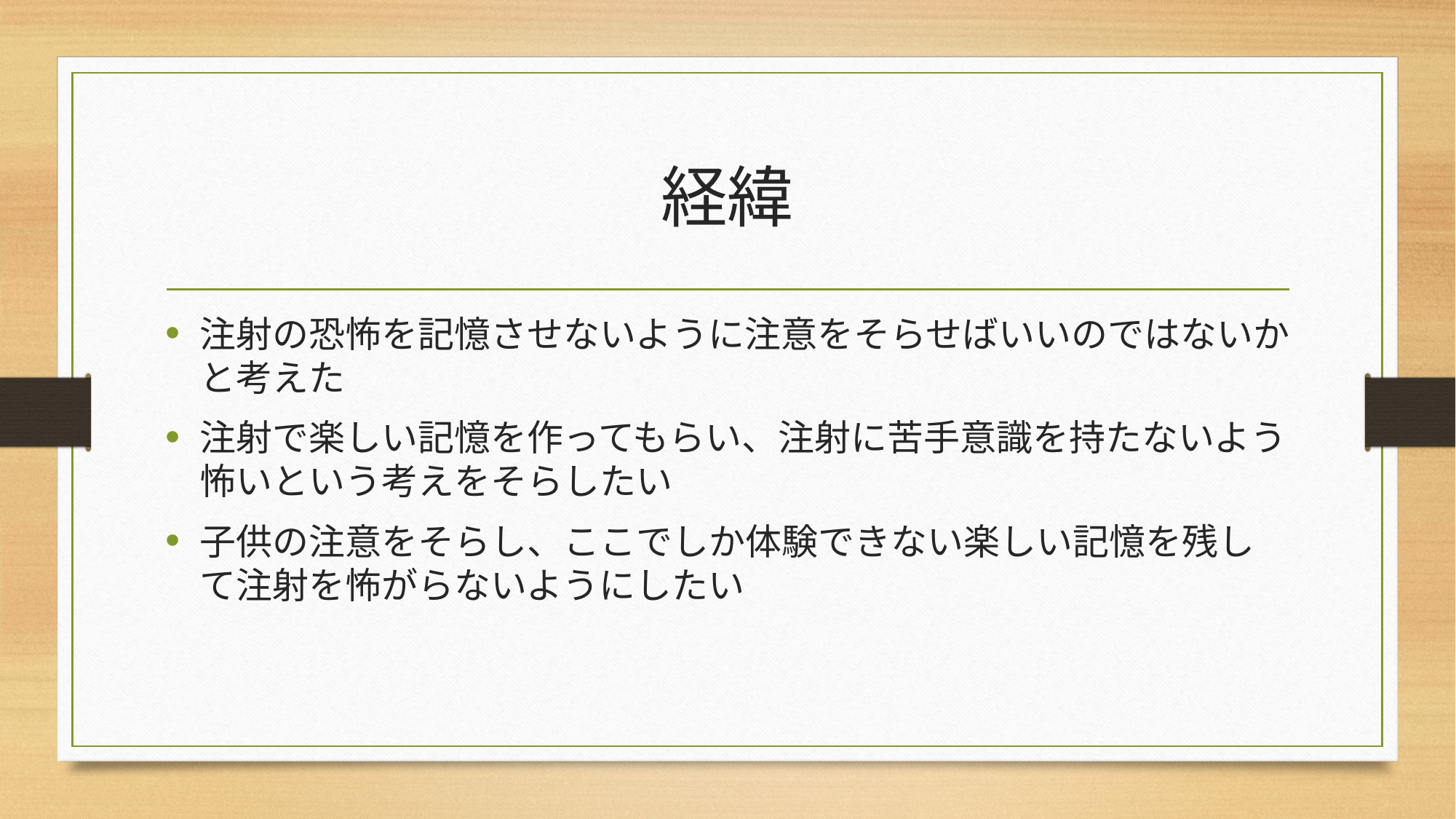

# 経緯
注射の恐怖を記憶させないように注意をそらせばいいのではないかと考えた
注射で楽しい記憶を作ってもらい、注射に苦手意識を持たないよう怖いという考えをそらしたい
子供の注意をそらし、ここでしか体験できない楽しい記憶を残して注射を怖がらないようにしたい